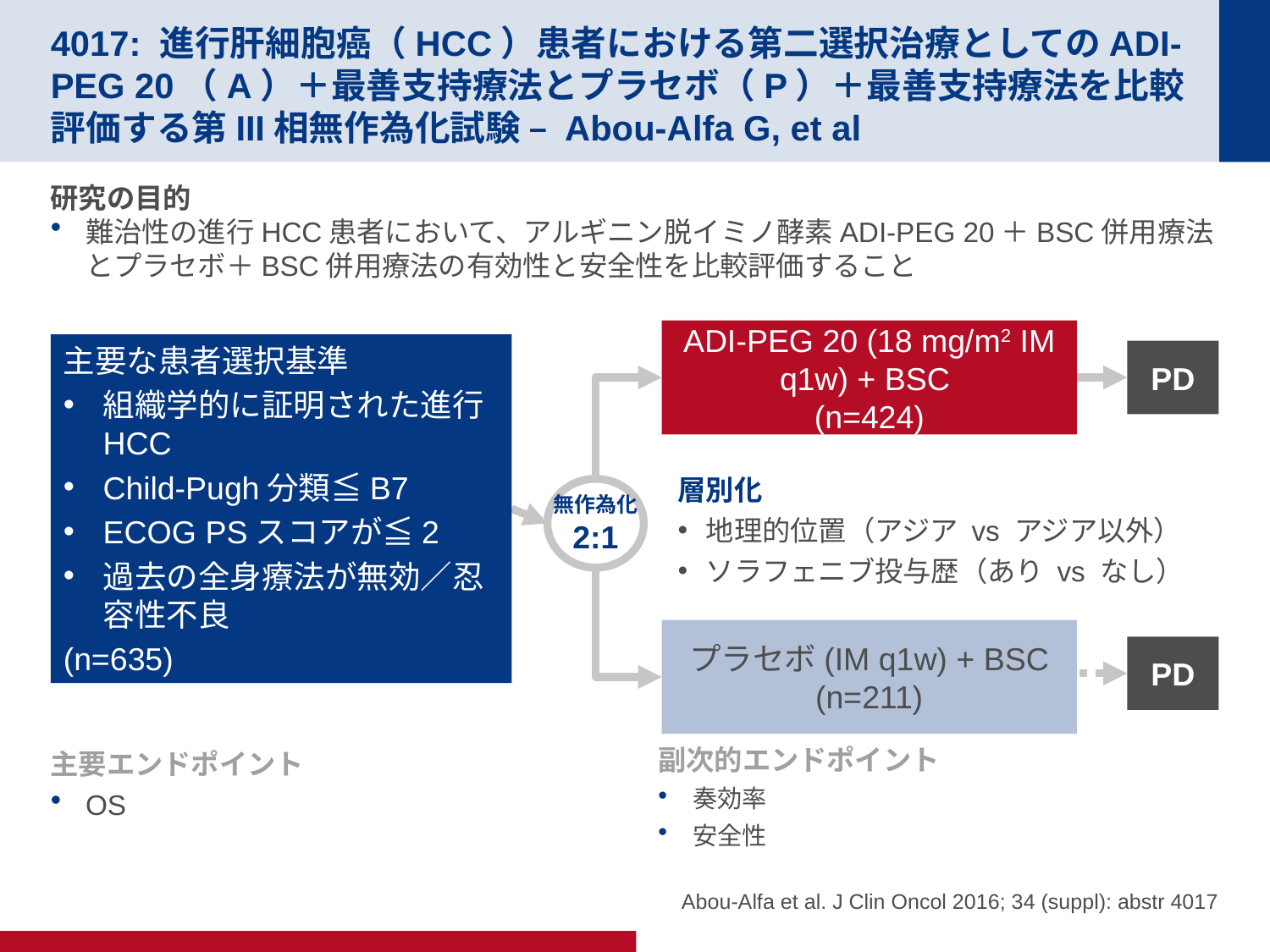

# 4017: 進行肝細胞癌（HCC）患者における第二選択治療としてのADI-PEG 20（A）＋最善支持療法とプラセボ（P）＋最善支持療法を比較評価する第III相無作為化試験 – Abou-Alfa G, et al
研究の目的
難治性の進行HCC患者において、アルギニン脱イミノ酵素ADI-PEG 20＋BSC併用療法とプラセボ＋BSC併用療法の有効性と安全性を比較評価すること
ADI-PEG 20 (18 mg/m2 IM q1w) + BSC
(n=424)
主要な患者選択基準
組織学的に証明された進行HCC
Child-Pugh分類≦B7
ECOG PSスコアが≦2
過去の全身療法が無効／忍容性不良
(n=635)
PD
層別化
地理的位置（アジア vs アジア以外）
ソラフェニブ投与歴（あり vs なし）
無作為化
2:1
プラセボ(IM q1w) + BSC
(n=211)
PD
副次的エンドポイント
奏効率
安全性
主要エンドポイント
OS
Abou-Alfa et al. J Clin Oncol 2016; 34 (suppl): abstr 4017